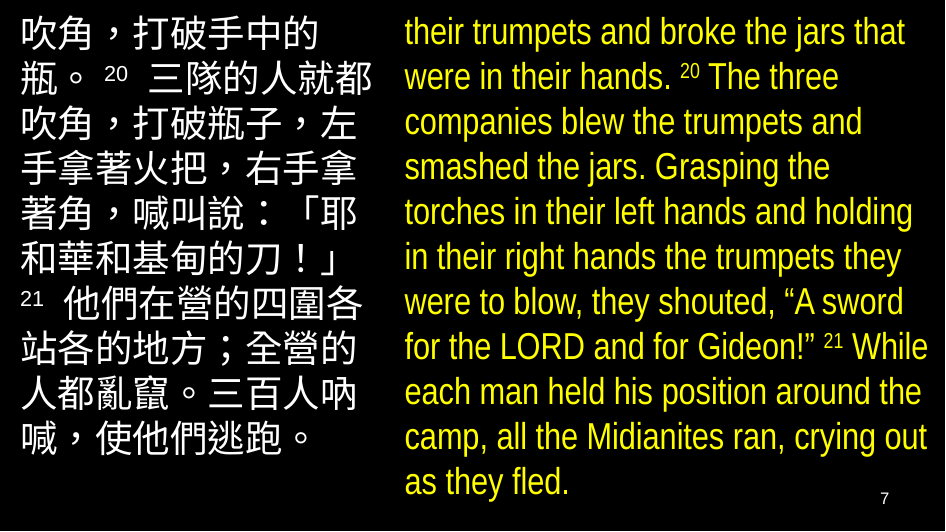

their trumpets and broke the jars that were in their hands. 20 The three companies blew the trumpets and smashed the jars. Grasping the torches in their left hands and holding in their right hands the trumpets they were to blow, they shouted, “A sword for the Lord and for Gideon!” 21 While each man held his position around the camp, all the Midianites ran, crying out as they fled.
吹角，打破手中的瓶。20 三隊的人就都吹角，打破瓶子，左手拿著火把，右手拿著角，喊叫說：「耶和華和基甸的刀！」 21 他們在營的四圍各站各的地方；全營的人都亂竄。三百人吶喊，使他們逃跑。

7